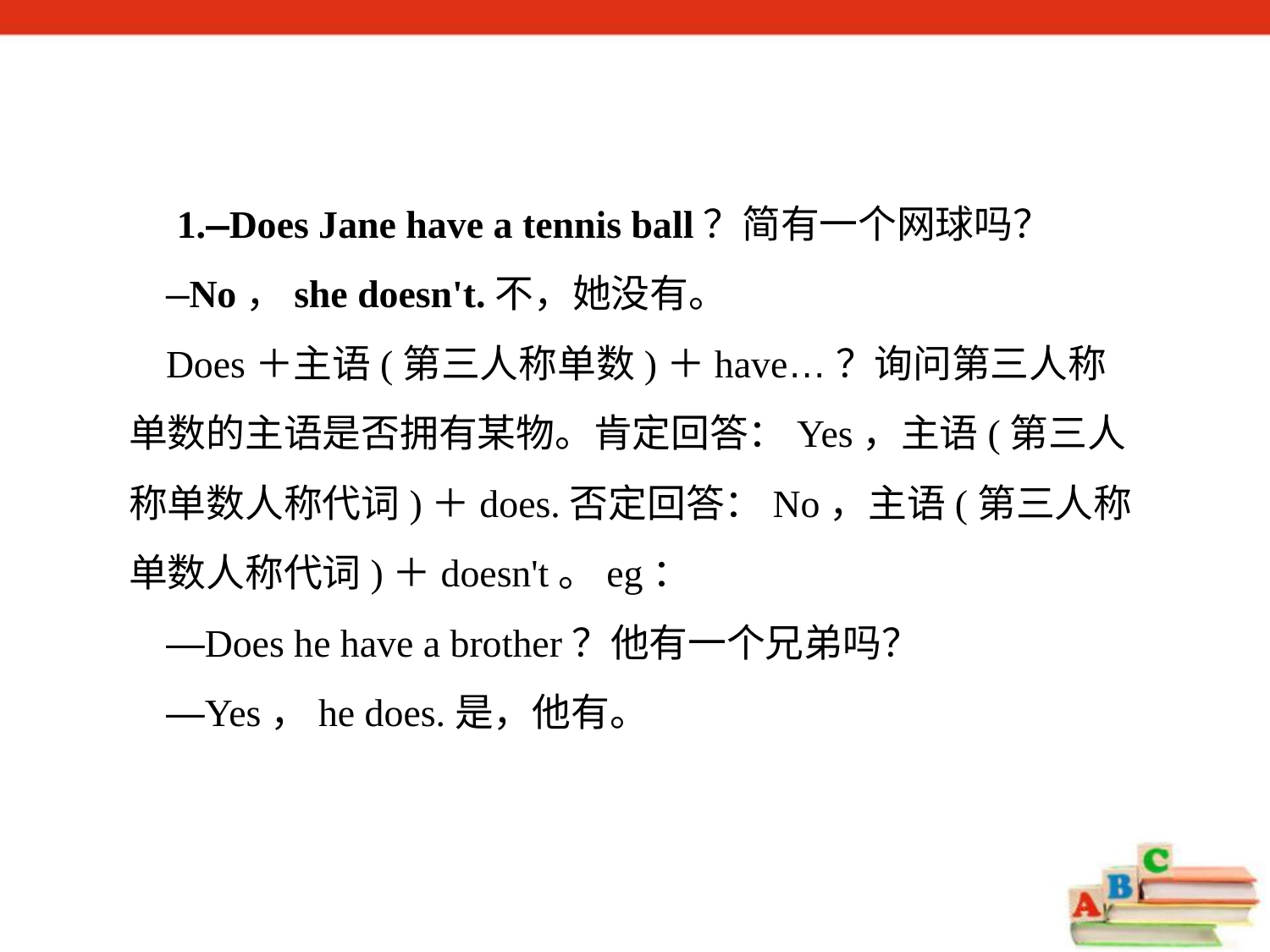

1.—Does Jane have a tennis ball？简有一个网球吗？
—No，she doesn't.不，她没有。
Does＋主语(第三人称单数)＋have…？询问第三人称单数的主语是否拥有某物。肯定回答：Yes，主语(第三人称单数人称代词)＋does.否定回答：No，主语(第三人称单数人称代词)＋doesn't。eg：
—Does he have a brother？他有一个兄弟吗？
—Yes，he does.是，他有。